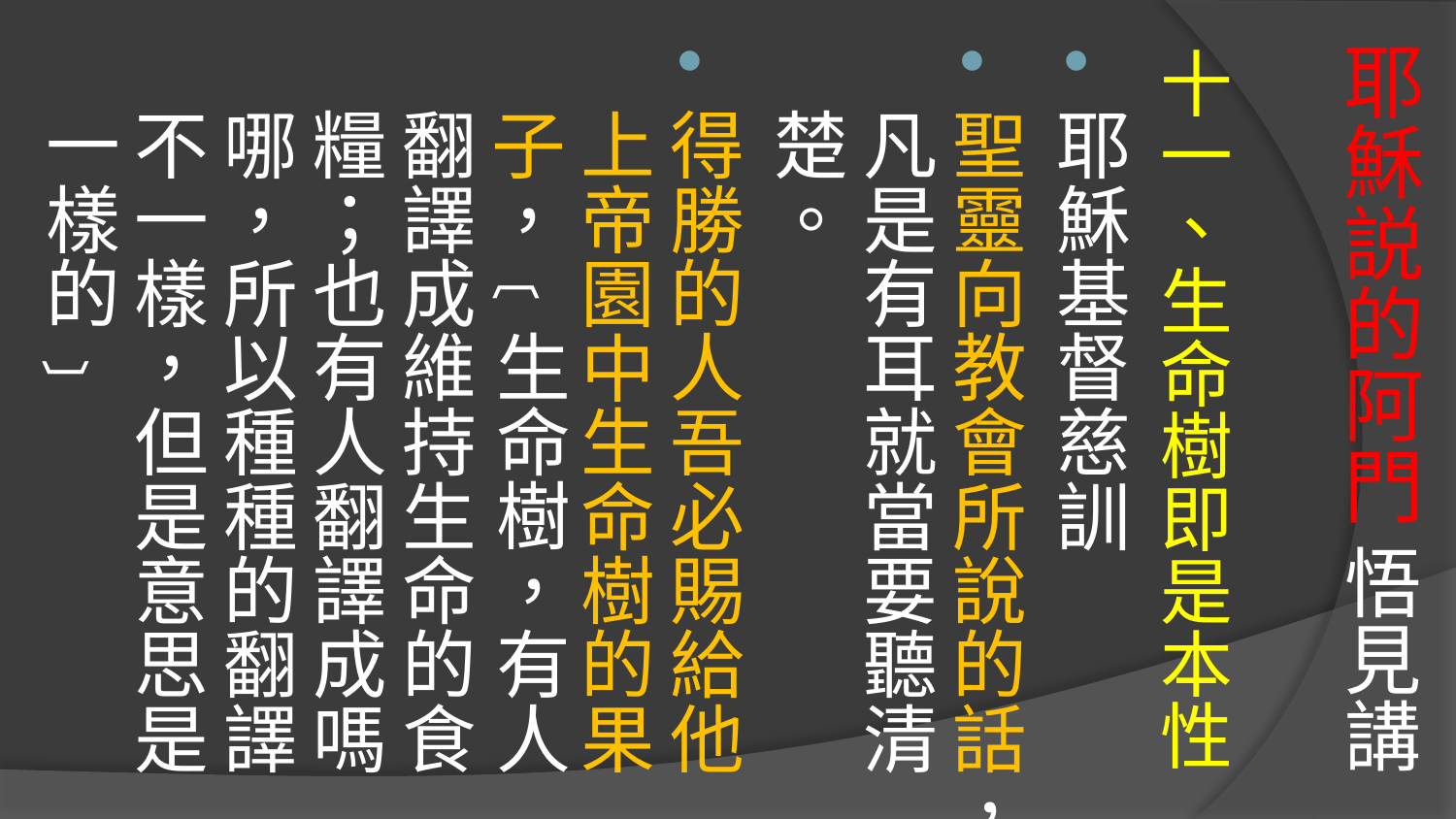

# 耶穌説的阿門 悟見講
十一、生命樹即是本性
耶穌基督慈訓
聖靈向教會所說的話，凡是有耳就當要聽清楚。
得勝的人吾必賜給他上帝園中生命樹的果子，﹝生命樹，有人翻譯成維持生命的食糧；也有人翻譯成嗎哪，所以種種的翻譯不一樣，但是意思是一樣的﹞